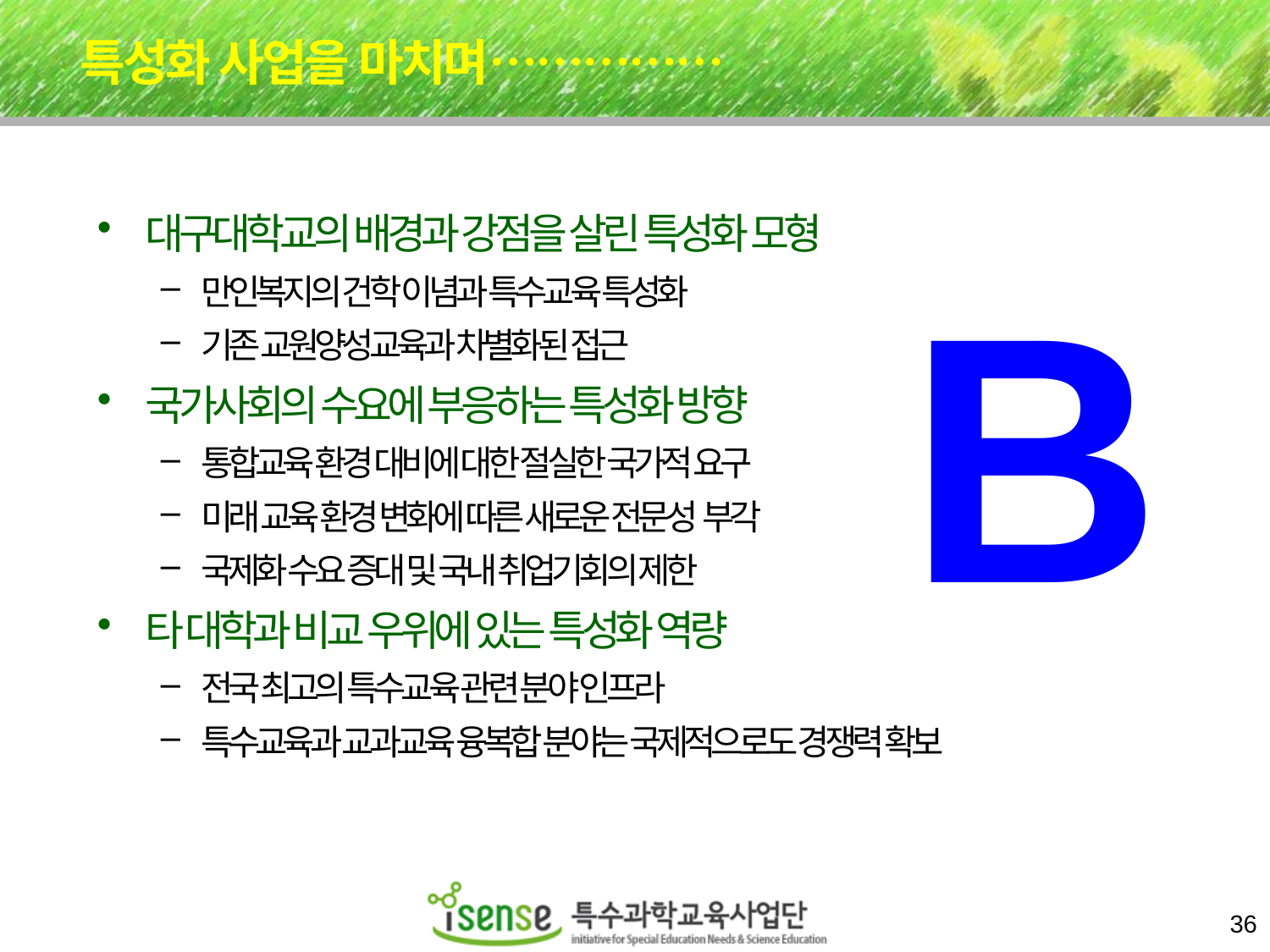

특성화 사업을 마치며……………
대구대학교의 배경과 강점을 살린 특성화 모형
만인복지의 건학 이념과 특수교육 특성화
기존 교원양성교육과 차별화된 접근
국가사회의 수요에 부응하는 특성화 방향
통합교육 환경 대비에 대한 절실한 국가적 요구
미래 교육 환경 변화에 따른 새로운 전문성  부각
국제화 수요 증대 및 국내 취업기회의 제한
타 대학과 비교 우위에 있는 특성화 역량
전국 최고의 특수교육 관련 분야 인프라
특수교육과 교과교육 융복합 분야는 국제적으로도 경쟁력 확보
B
36